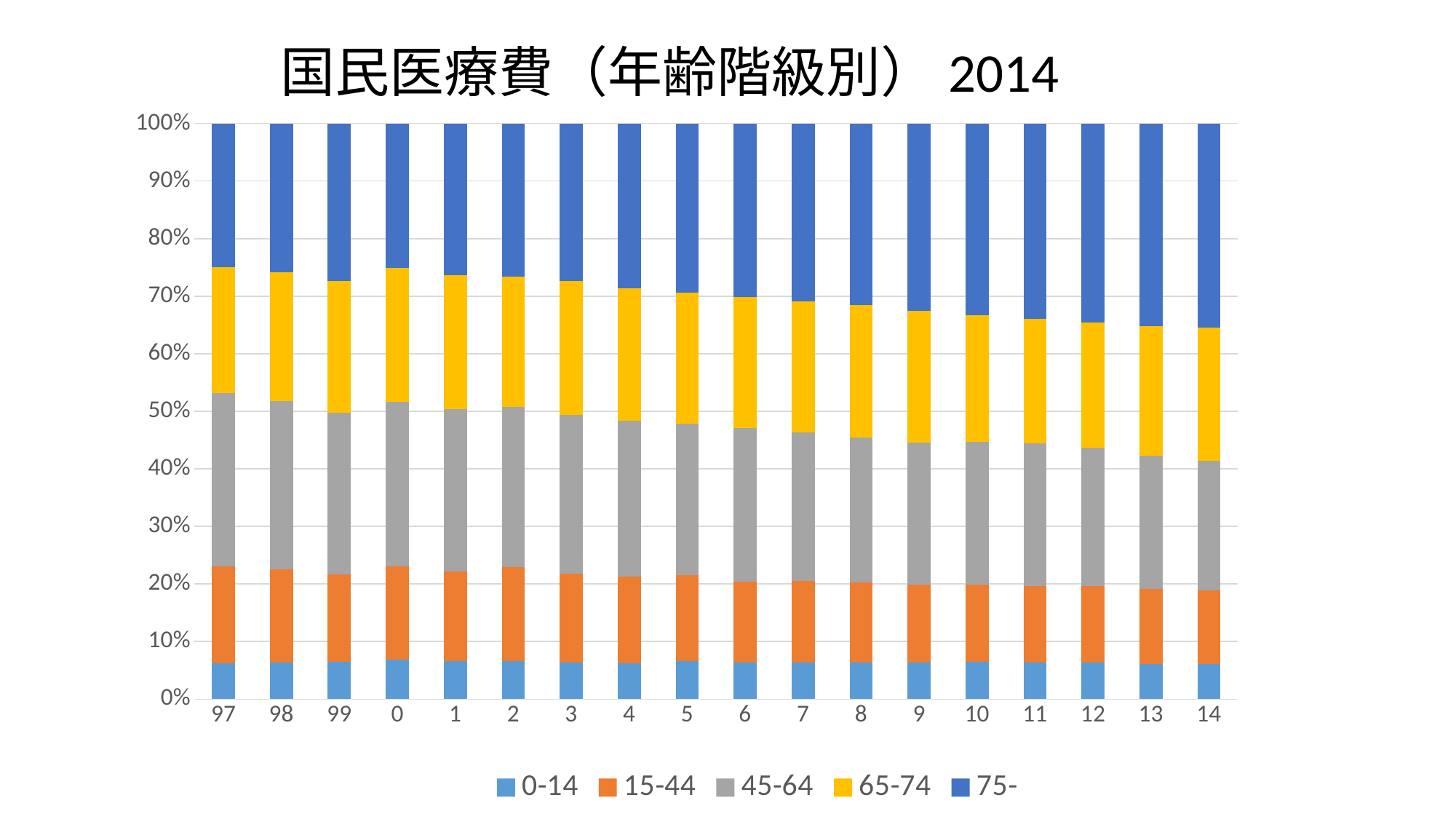

国民医療費（年齢階級別）2014

### Chart

| Category | 0-14 | 15-44 | 45-64 | 65-74 | 75- |
|---|---|---|---|---|---|
| 97 | 6.2 | 16.8 | 30.2 | 21.799999999999997 | 25.0 |
| 98 | 6.3 | 16.2 | 29.3 | 22.300000000000004 | 25.9 |
| 99 | 6.5 | 15.2 | 28.0 | 22.999999999999996 | 27.3 |
| 0 | 6.9 | 16.1 | 28.6 | 23.299999999999997 | 25.1 |
| 1 | 6.6 | 15.6 | 28.2 | 23.300000000000008 | 26.3 |
| 2 | 6.6 | 16.3 | 27.8 | 22.70000000000001 | 26.6 |
| 3 | 6.4 | 15.4 | 27.6 | 23.299999999999986 | 27.3 |
| 4 | 6.2 | 15.1 | 27.1 | 23.0 | 28.6 |
| 5 | 6.6 | 14.9 | 26.4 | 22.700000000000003 | 29.4 |
| 6 | 6.4 | 14.0 | 26.7 | 22.699999999999992 | 30.2 |
| 7 | 6.4 | 14.1 | 25.8 | 22.800000000000004 | 30.9 |
| 8 | 6.4 | 13.9 | 25.1 | 23.099999999999987 | 31.5 |
| 9 | 6.3 | 13.6 | 24.7 | 22.800000000000004 | 32.6 |
| 10 | 6.5 | 13.4 | 24.8 | 22.0 | 33.3 |
| 11 | 6.4 | 13.3 | 24.7 | 21.599999999999994 | 34.0 |
| 12 | 6.3 | 13.3 | 24.1 | 21.700000000000003 | 34.6 |
| 13 | 6.1 | 13.0 | 23.2 | 22.5 | 35.2 |
| 14 | 6.1 | 12.8 | 22.5 | 23.2 | 35.4 |